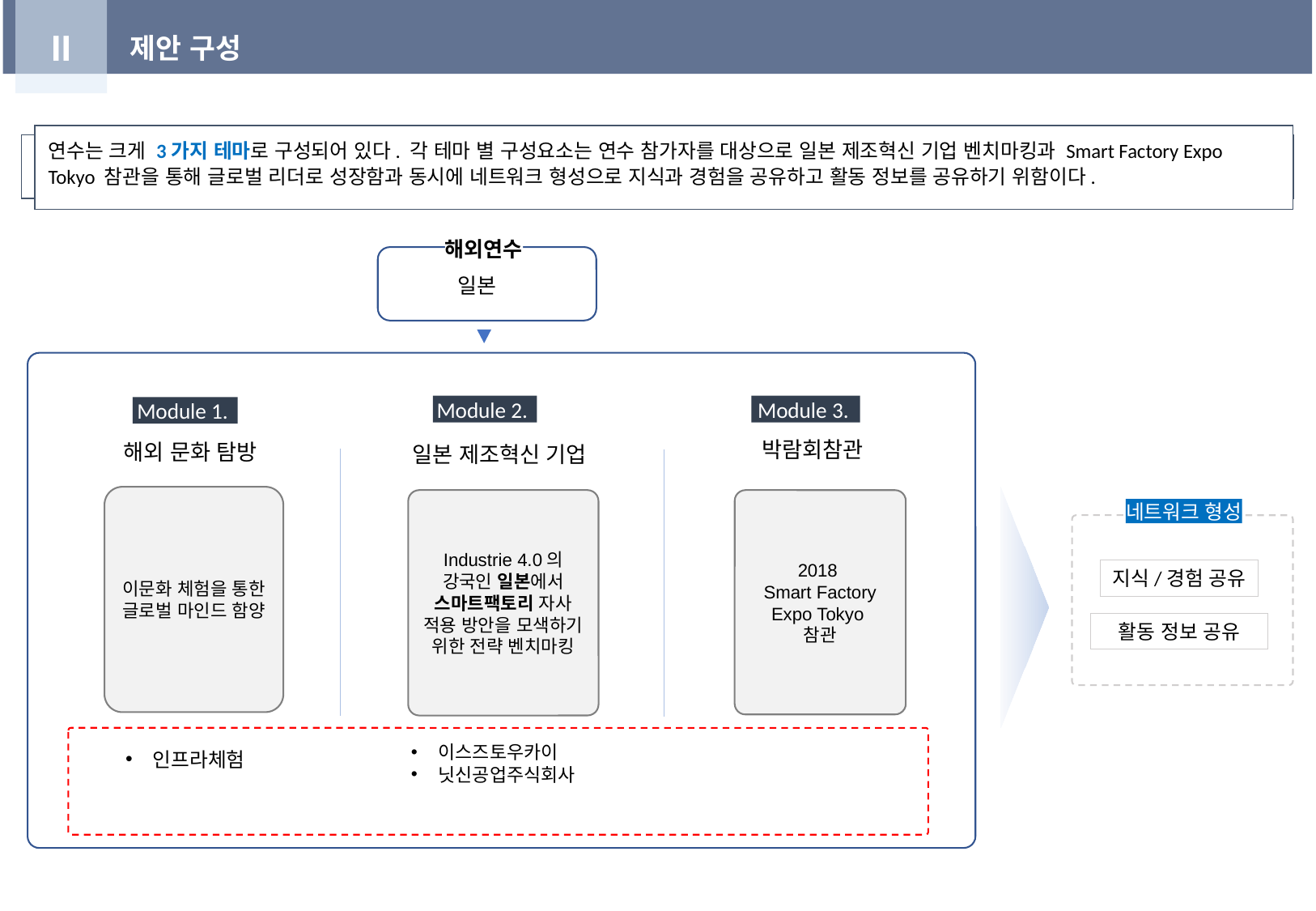

II

제안 구성

연수는 크게 3가지 테마로 구성되어 있다. 각 테마 별 구성요소는 연수 참가자를 대상으로 일본 제조혁신 기업 벤치마킹과 Smart Factory Expo
Tokyo 참관을 통해 글로벌 리더로 성장함과 동시에 네트워크 형성으로 지식과 경험을 공유하고 활동 정보를 공유하기 위함이다.
해외연수

일본

Module 2.
Module 3.
Module 1.
박람회참관
해외 문화 탐방
일본 제조혁신 기업
이문화 체험을 통한 글로벌 마인드 함양
Industrie 4.0의 강국인 일본에서 스마트팩토리 자사 적용 방안을 모색하기 위한 전략 벤치마킹
2018
Smart Factory
Expo Tokyo
참관

이스즈토우카이
닛신공업주식회사

인프라체험

네트워크 형성

지식/경험 공유

활동 정보 공유